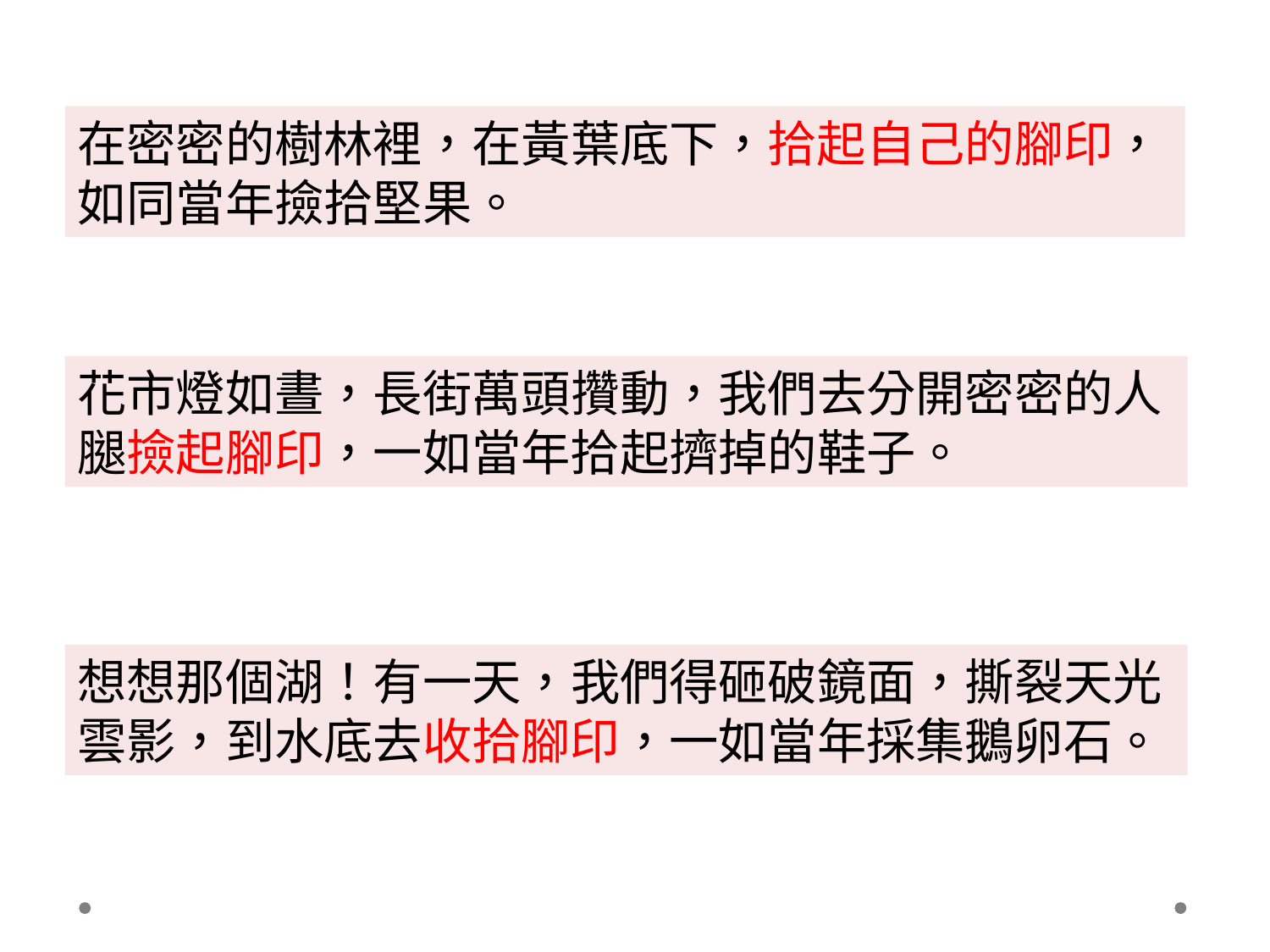

在密密的樹林裡，在黃葉底下，拾起自己的腳印，如同當年撿拾堅果。
花市燈如晝，長街萬頭攢動，我們去分開密密的人腿撿起腳印，一如當年拾起擠掉的鞋子。
想想那個湖！有一天，我們得砸破鏡面，撕裂天光雲影，到水底去收拾腳印，一如當年採集鵝卵石。